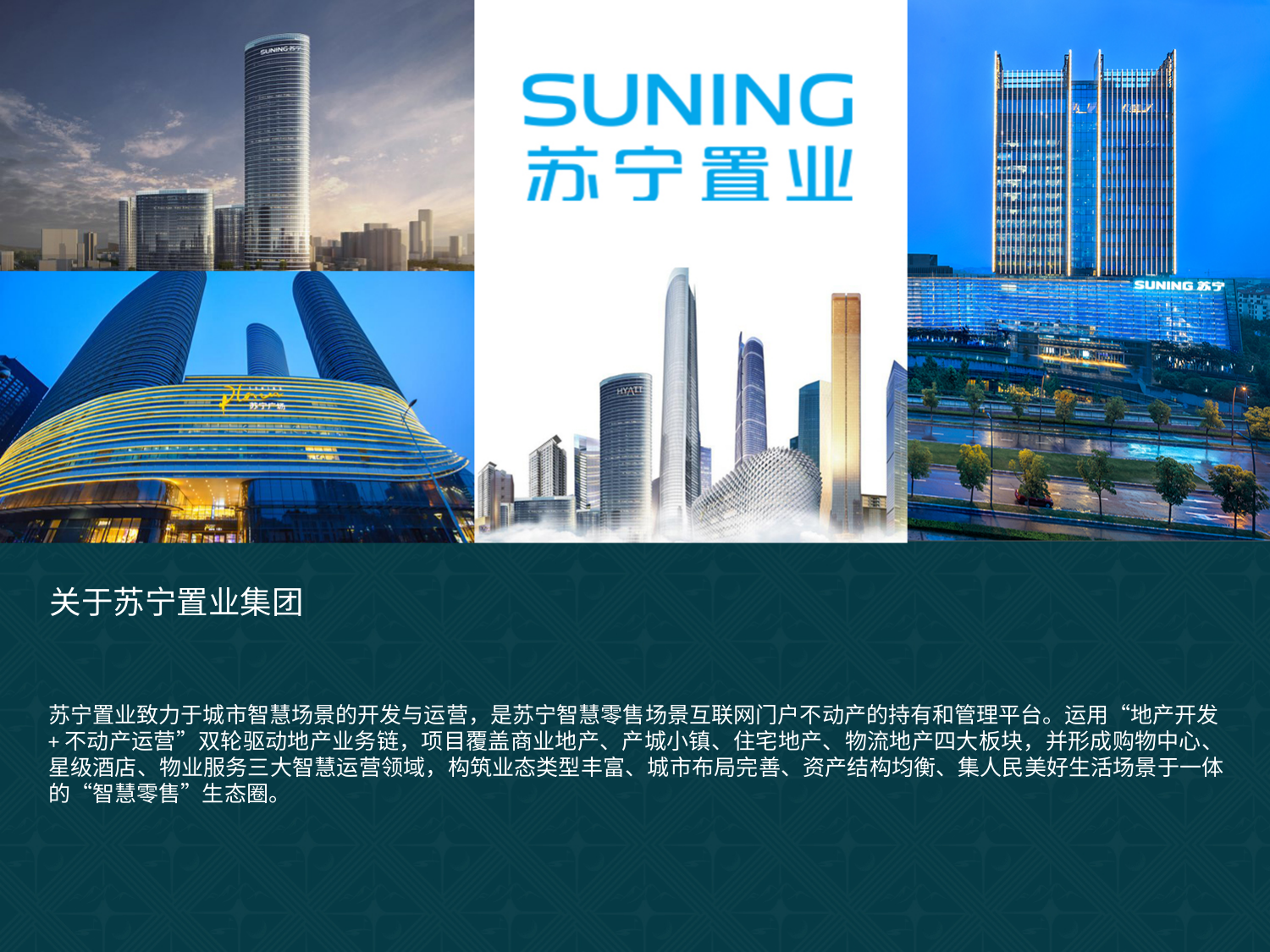

关于苏宁置业集团
苏宁置业致力于城市智慧场景的开发与运营，是苏宁智慧零售场景互联网门户不动产的持有和管理平台。运用“地产开发+不动产运营”双轮驱动地产业务链，项目覆盖商业地产、产城小镇、住宅地产、物流地产四大板块，并形成购物中心、星级酒店、物业服务三大智慧运营领域，构筑业态类型丰富、城市布局完善、资产结构均衡、集人民美好生活场景于一体的“智慧零售”生态圈。